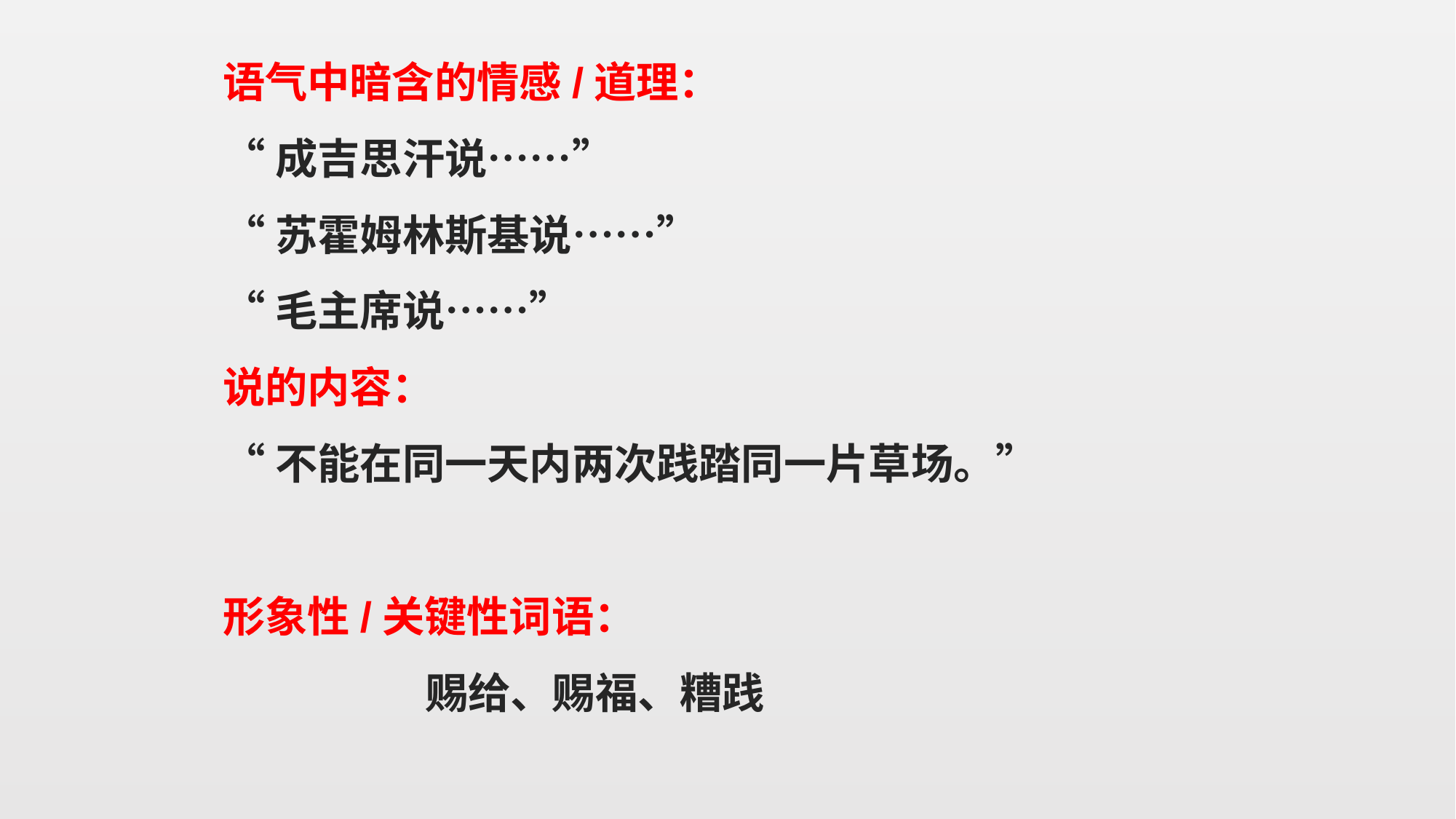

语气中暗含的情感/道理：
“成吉思汗说……”
“苏霍姆林斯基说……”
“毛主席说……”
说的内容：
“不能在同一天内两次践踏同一片草场。”

形象性/关键性词语：
                    赐给、赐福、糟践